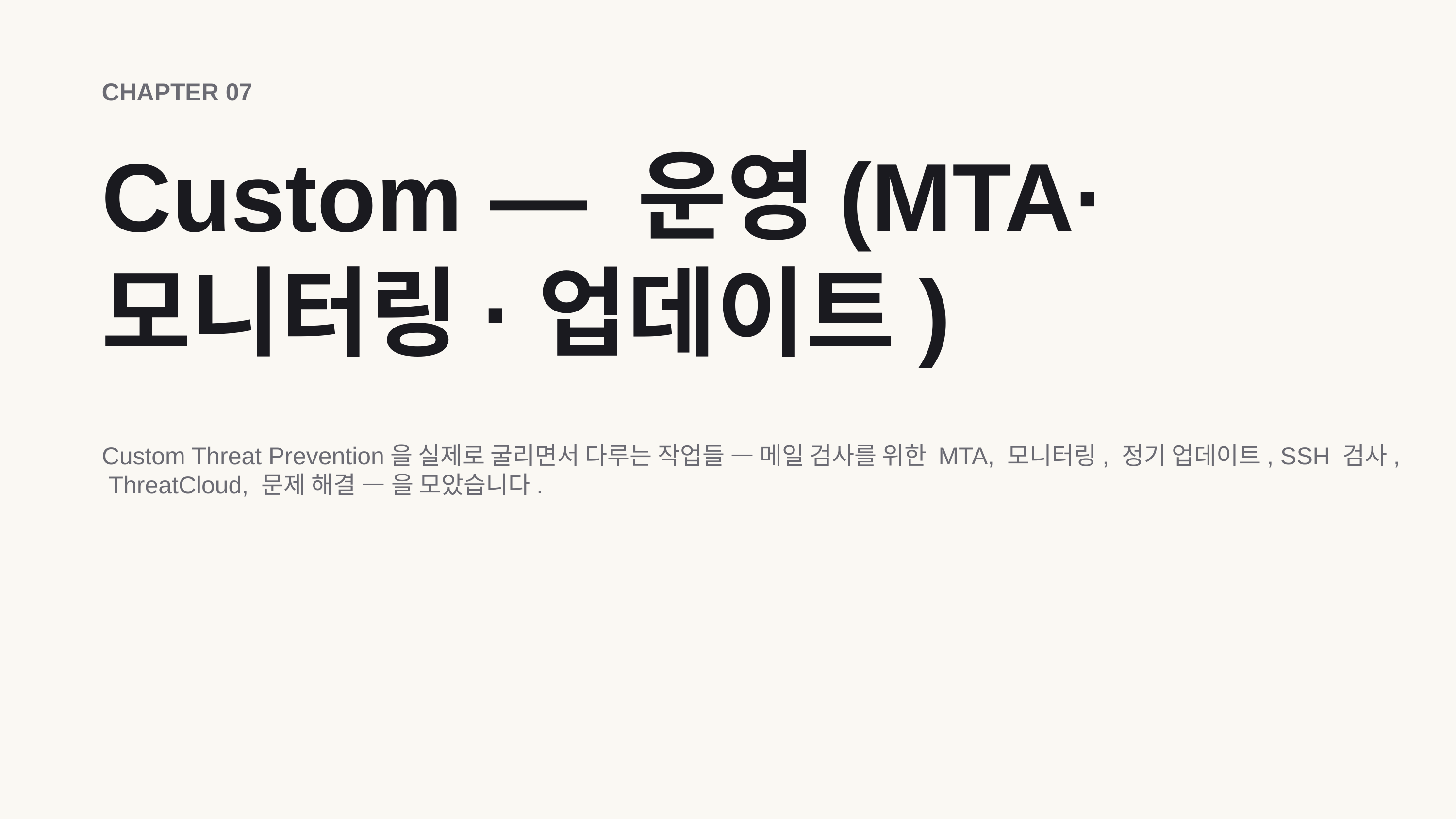

CHAPTER 07
Custom — 운영(MTA·모니터링·업데이트)
Custom Threat Prevention을 실제로 굴리면서 다루는 작업들 — 메일 검사를 위한 MTA, 모니터링, 정기 업데이트, SSH 검사, ThreatCloud, 문제 해결 — 을 모았습니다.